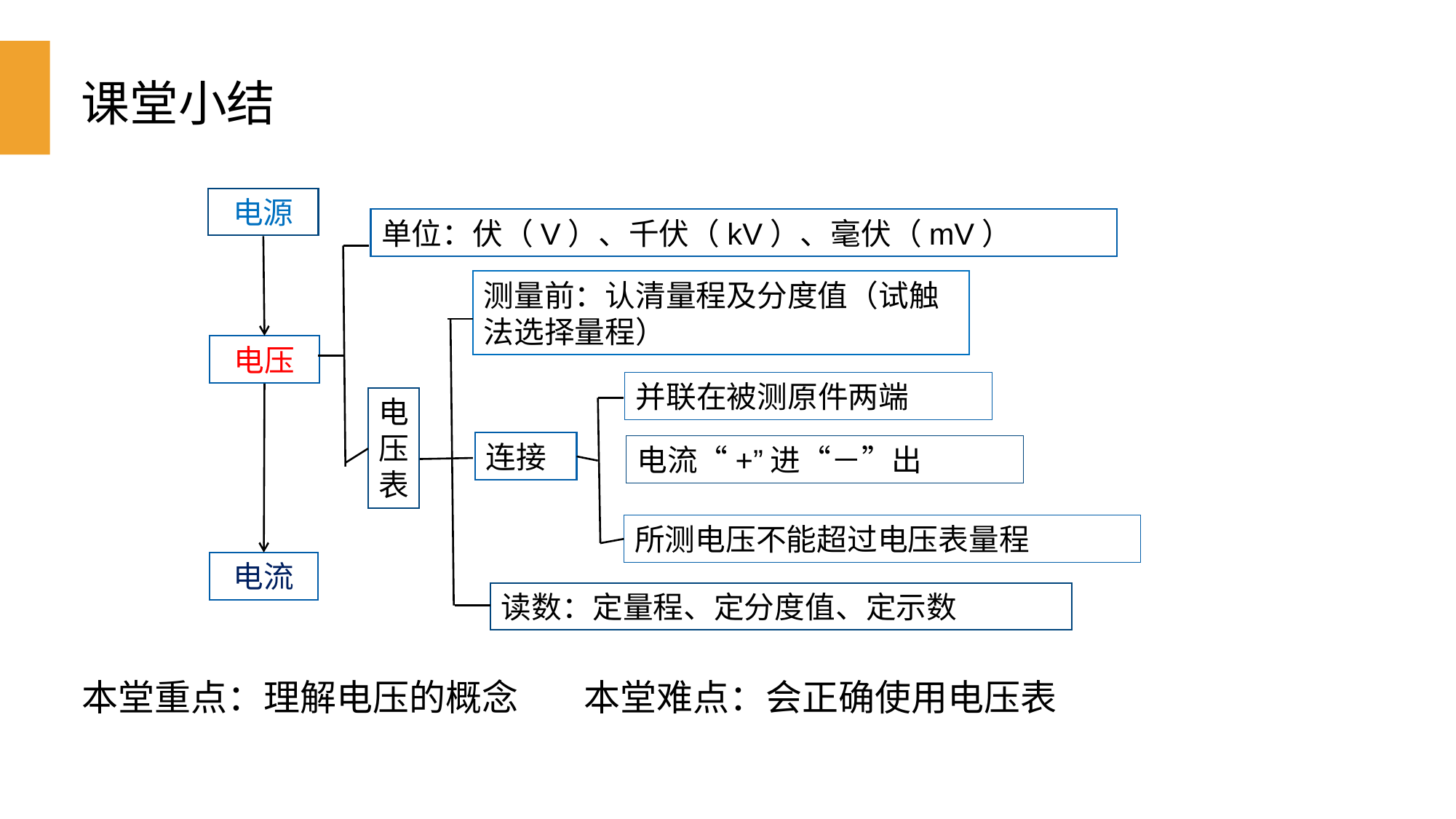

课堂小结
电源
单位：伏（V）、千伏（kV）、毫伏（mV）
测量前：认清量程及分度值（试触法选择量程）
电压
并联在被测原件两端
电流“+”进“－”出
所测电压不能超过电压表量程
电流
读数：定量程、定分度值、定示数
电压表
连接
本堂难点：会正确使用电压表
本堂重点：理解电压的概念